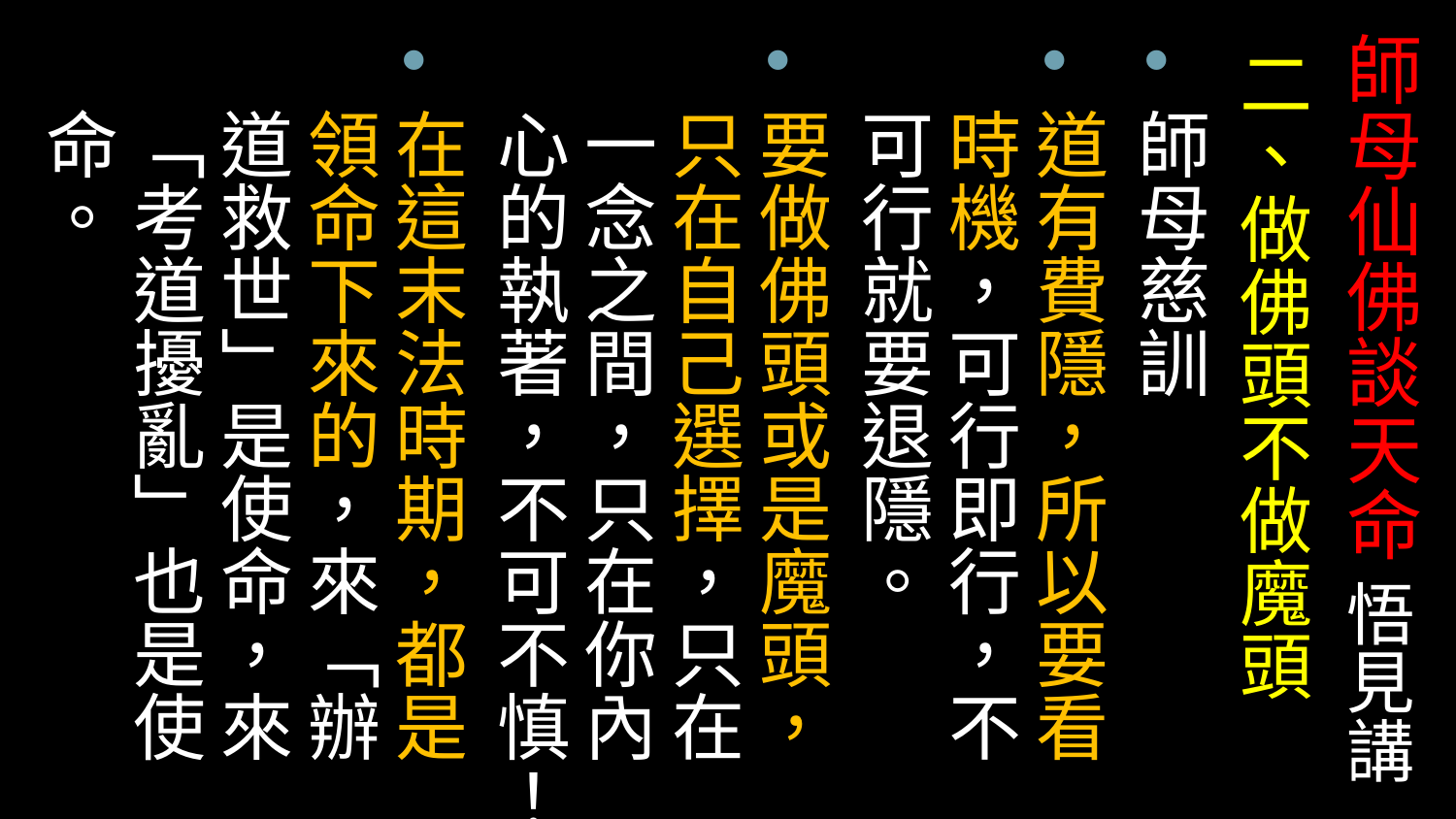

# 師母仙佛談天命 悟見講
二、做佛頭不做魔頭
師母慈訓
道有費隱，所以要看時機，可行即行，不可行就要退隱。
要做佛頭或是魔頭，只在自己選擇，只在一念之間，只在你內心的執著，不可不慎！
在這末法時期，都是領命下來的，來「辦道救世」是使命，來「考道擾亂」也是使命。